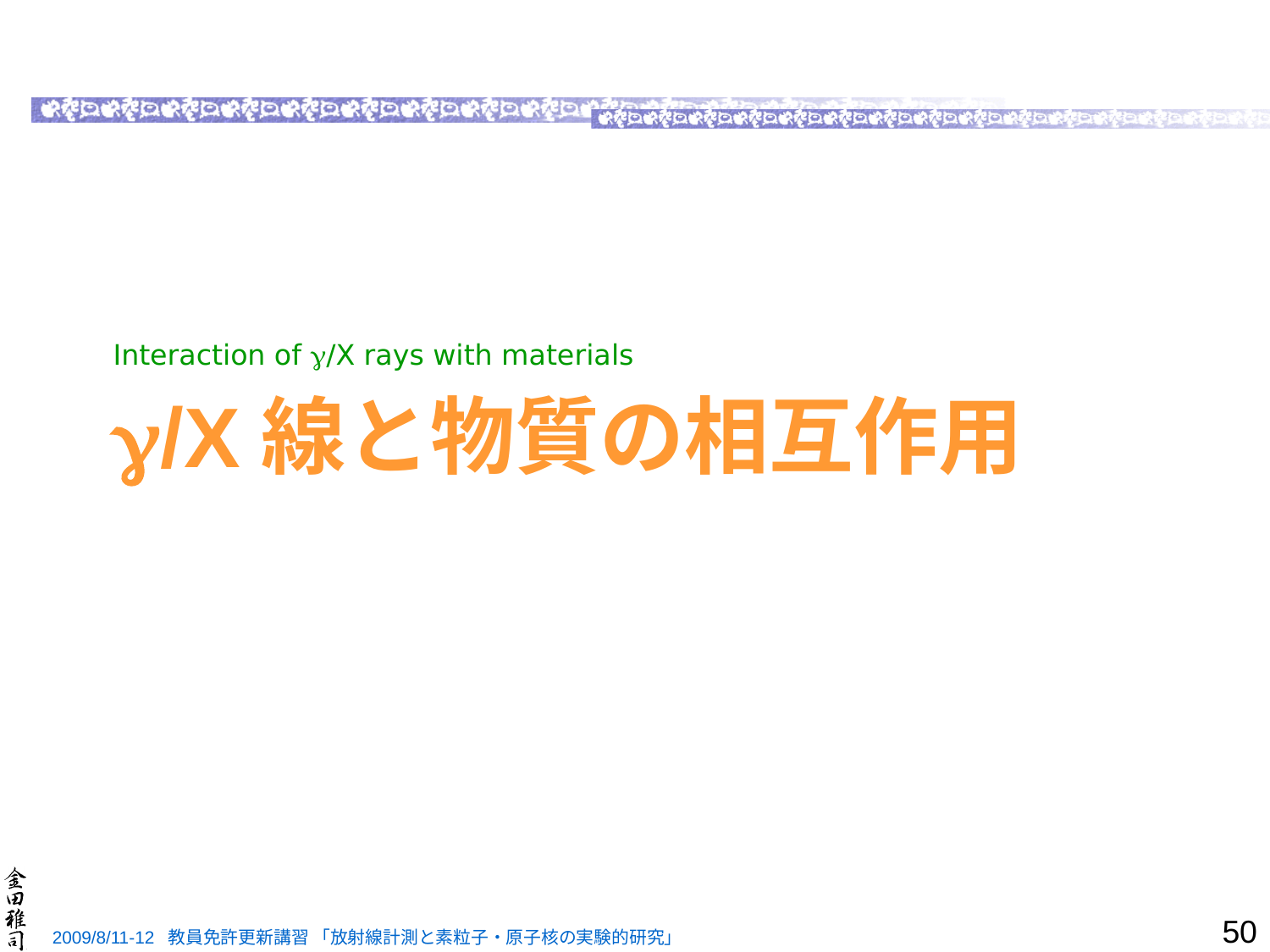

Interaction of γ/X rays with materials
# γ/X線と物質の相互作用
50
2009/8/11-12  教員免許更新講習 「放射線計測と素粒子・原子核の実験的研究」